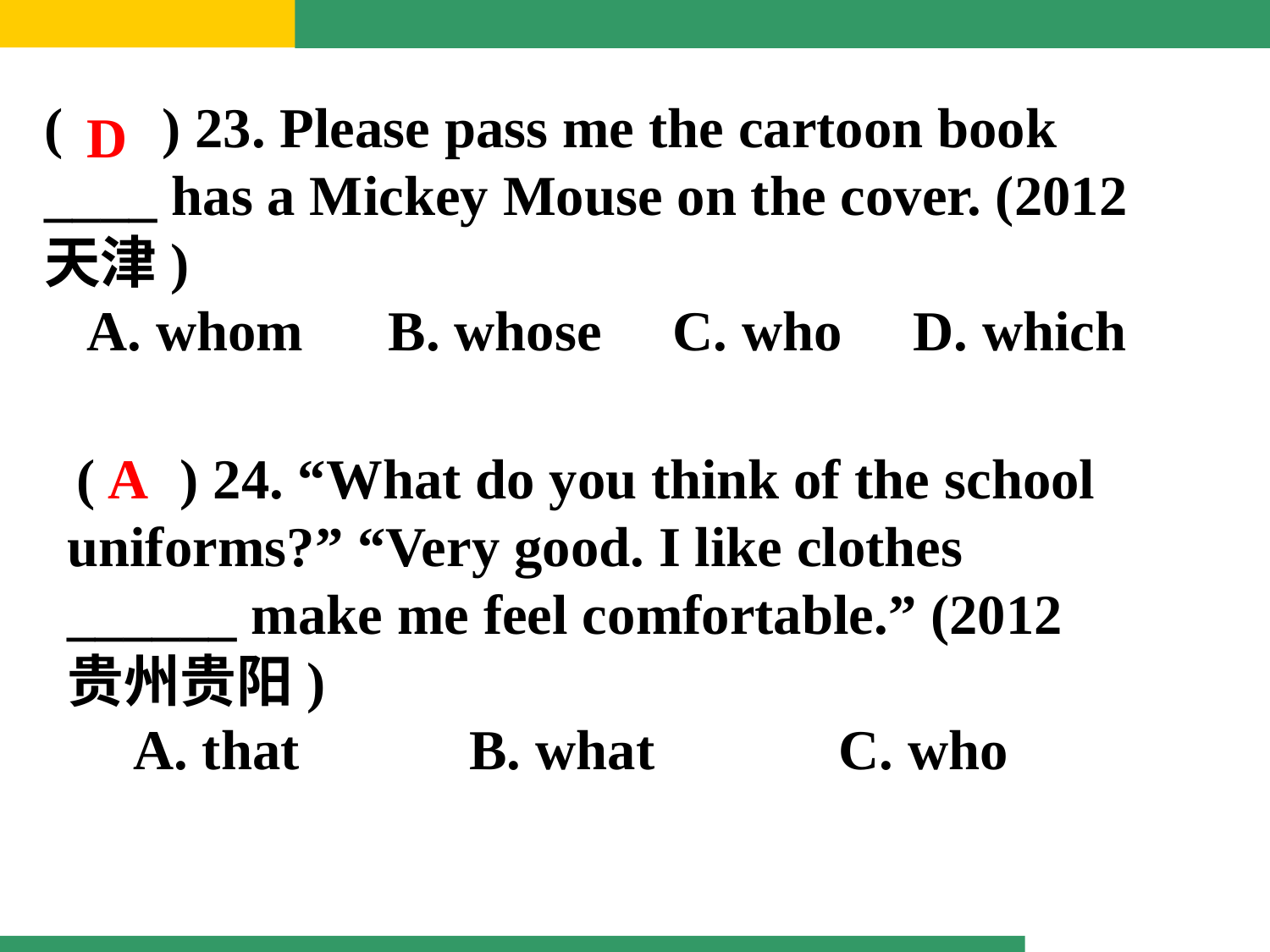

(       ) 23. Please pass me the cartoon book ____ has a Mickey Mouse on the cover. (2012天津)
   A. whom      B. whose     C. who     D. which
D
(      ) 24. “What do you think of the school uniforms?” “Very good. I like clothes ______ make me feel comfortable.” (2012贵州贵阳)
    A. that            B. what             C. who
A